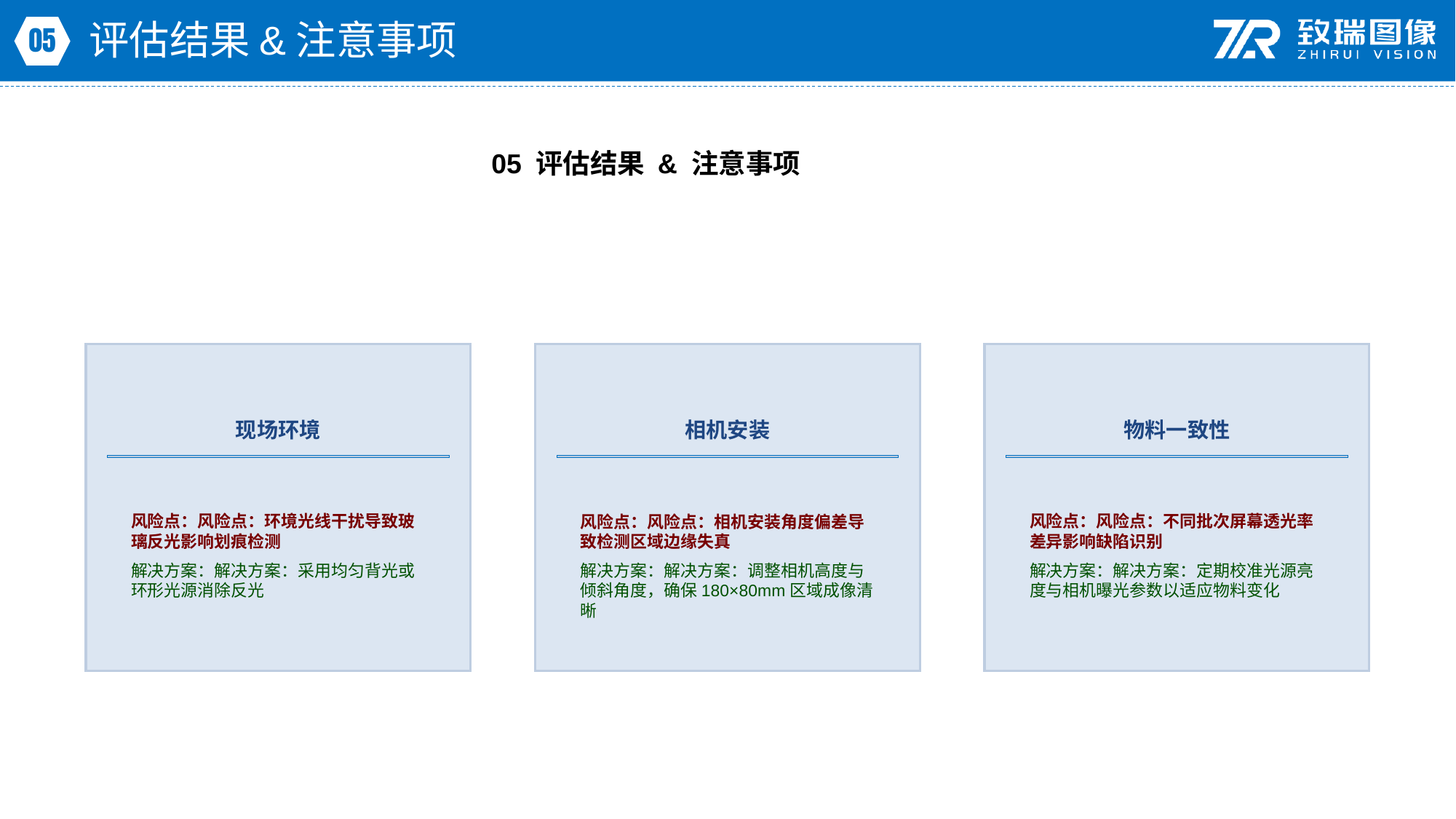

评估结果&注意事项
05

05 评估结果 & 注意事项

现场环境

相机安装

物料一致性

风险点：风险点：环境光线干扰导致玻璃反光影响划痕检测
解决方案：解决方案：采用均匀背光或环形光源消除反光

风险点：风险点：相机安装角度偏差导致检测区域边缘失真
解决方案：解决方案：调整相机高度与倾斜角度，确保180×80mm区域成像清晰

风险点：风险点：不同批次屏幕透光率差异影响缺陷识别
解决方案：解决方案：定期校准光源亮度与相机曝光参数以适应物料变化